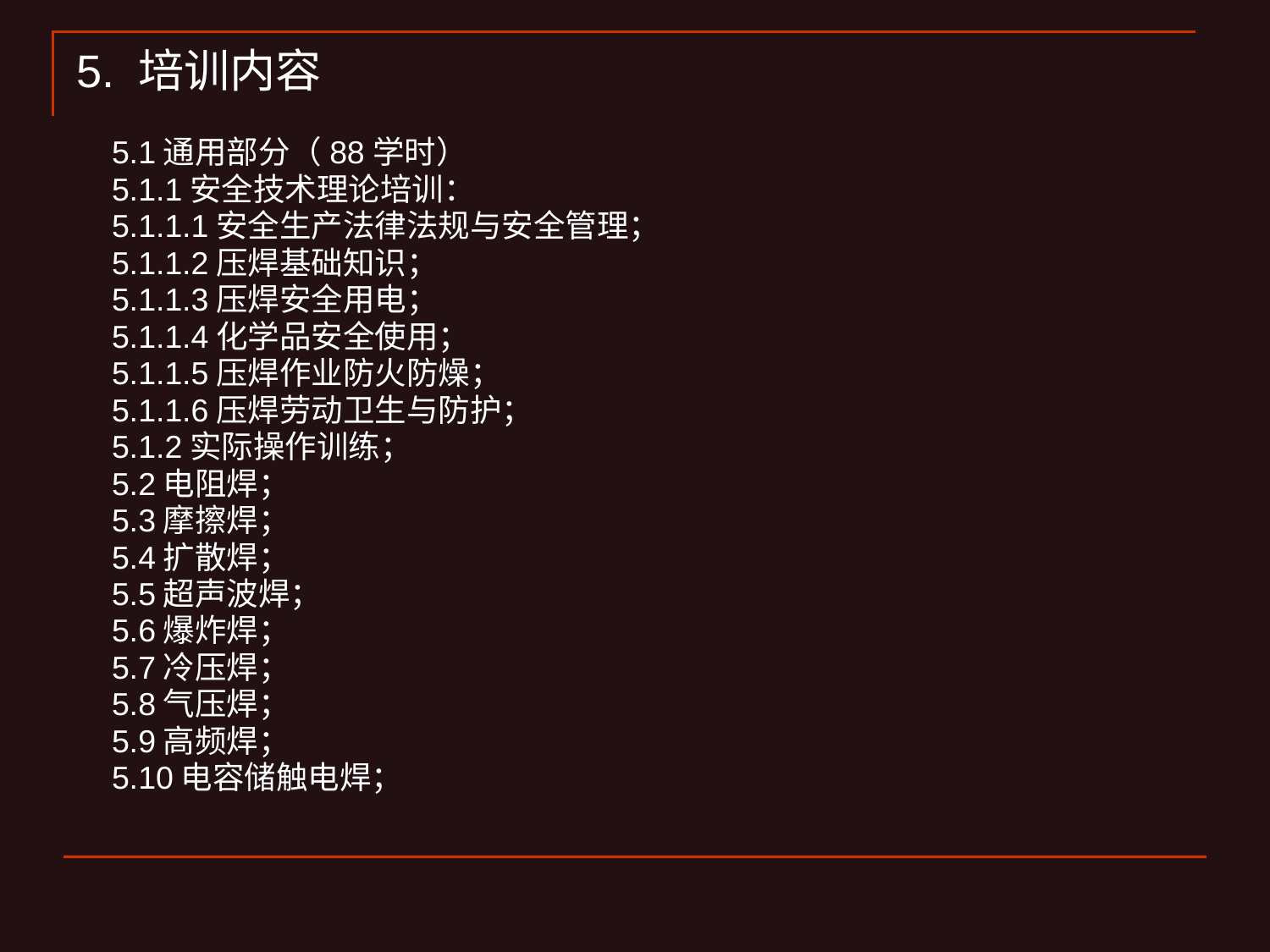

5. 培训内容

    5.1通用部分（88学时）
    5.1.1安全技术理论培训：
    5.1.1.1安全生产法律法规与安全管理；
    5.1.1.2压焊基础知识；
    5.1.1.3压焊安全用电；
    5.1.1.4化学品安全使用；
    5.1.1.5压焊作业防火防燥；
    5.1.1.6压焊劳动卫生与防护；
    5.1.2实际操作训练；
    5.2电阻焊；
    5.3摩擦焊；
    5.4扩散焊；
    5.5超声波焊；
    5.6爆炸焊；
    5.7冷压焊；
    5.8气压焊；
    5.9高频焊；
    5.10电容储触电焊；